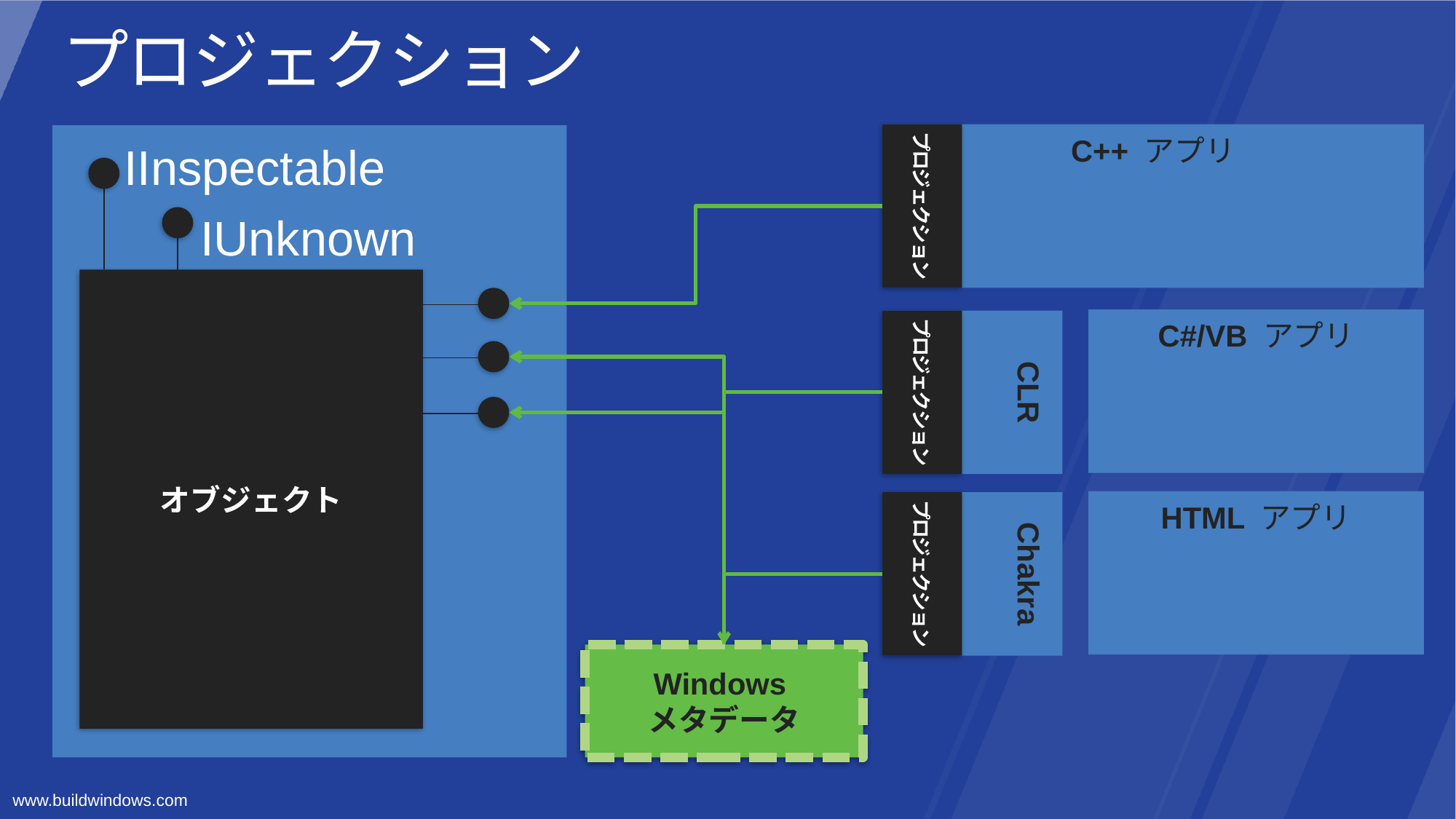

# プロジェクション
C++ アプリ
プロジェクション

IInspectable

IUnknown
オブジェクト

C#/VB アプリ
CLR
プロジェクション

HTML アプリ
Chakra
プロジェクション
Windows
メタデータ